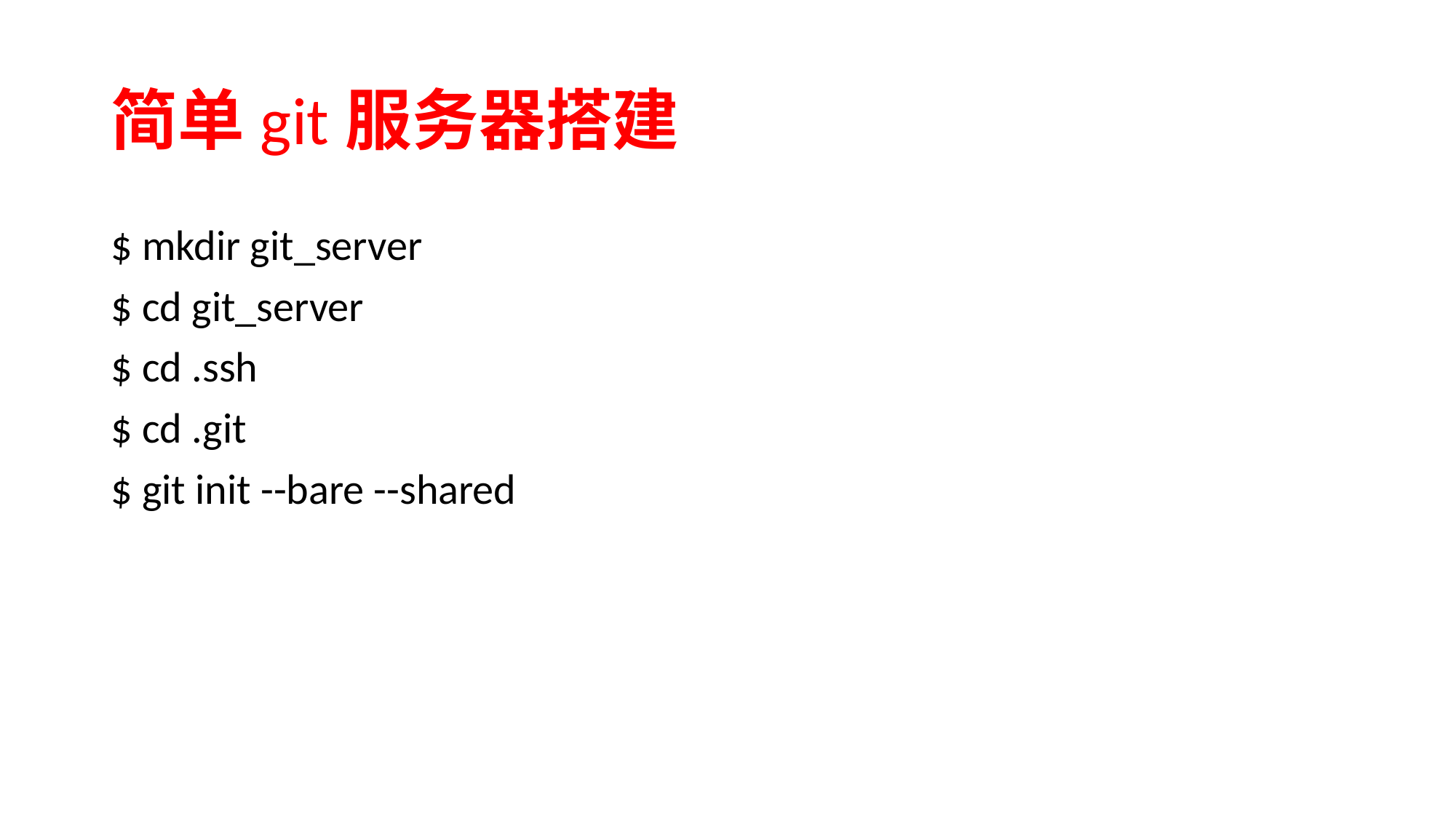

# 简单git服务器搭建
$ mkdir git_server
$ cd git_server
$ cd .ssh
$ cd .git
$ git init --bare --shared